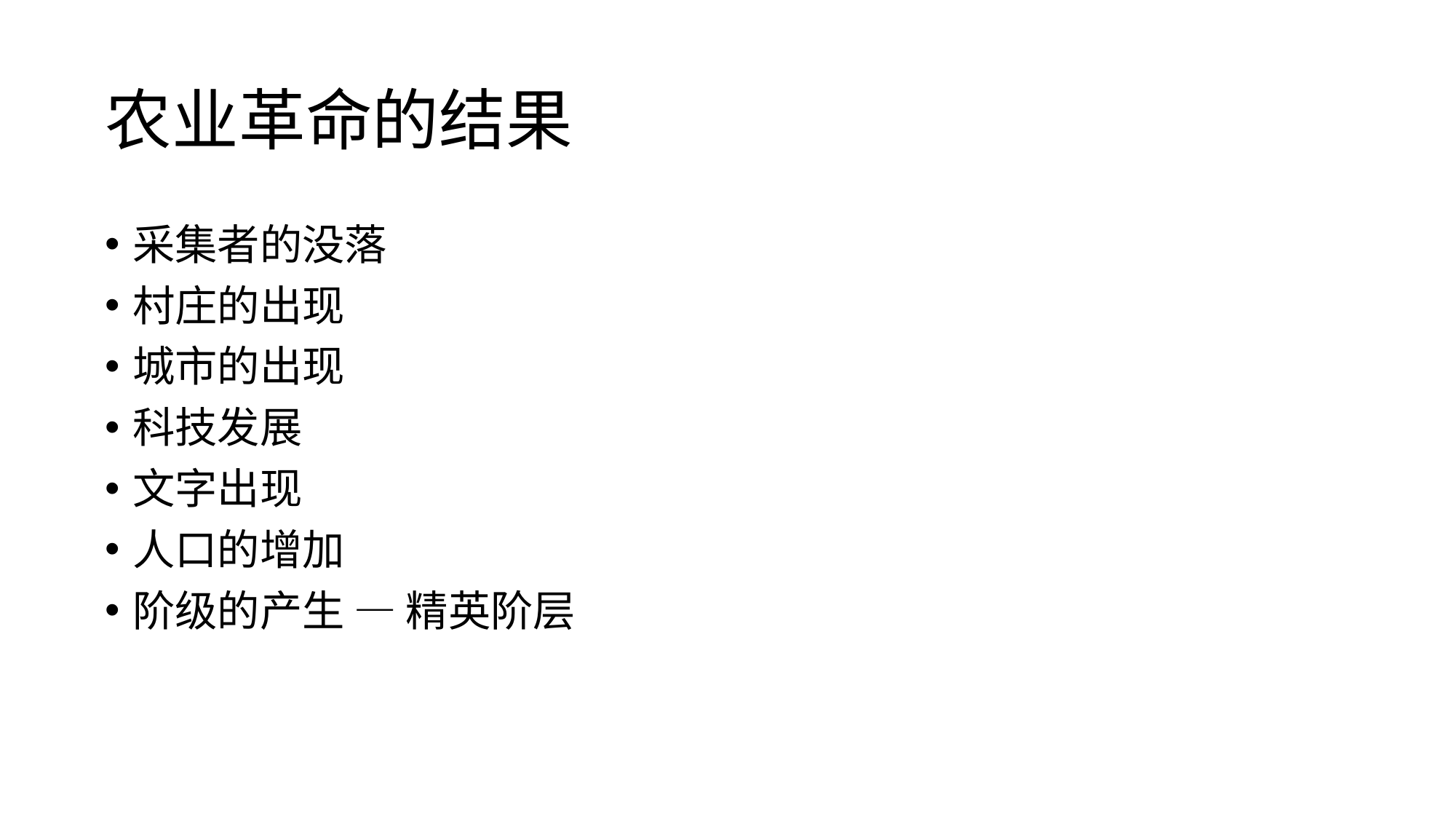

# 农业革命的结果
采集者的没落
村庄的出现
城市的出现
科技发展
文字出现
人口的增加
阶级的产生 — 精英阶层